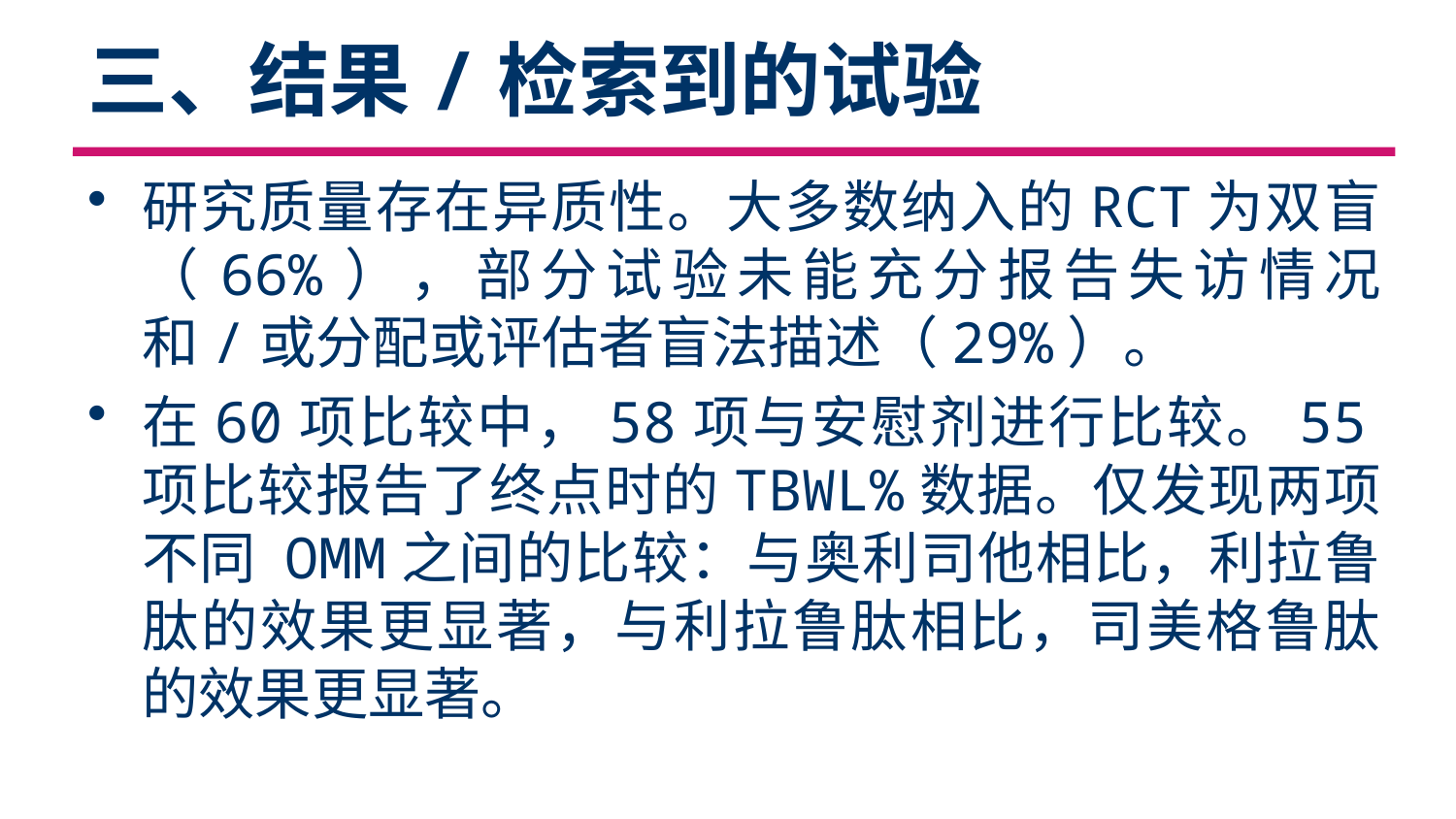

# 三、结果/检索到的试验

研究质量存在异质性。大多数纳入的RCT为双盲（66%），部分试验未能充分报告失访情况和/或分配或评估者盲法描述（29%）。
在60项比较中，58项与安慰剂进行比较。55项比较报告了终点时的TBWL%数据。仅发现两项不同 OMM之间的比较：与奥利司他相比，利拉鲁肽的效果更显著，与利拉鲁肽相比，司美格鲁肽的效果更显著。